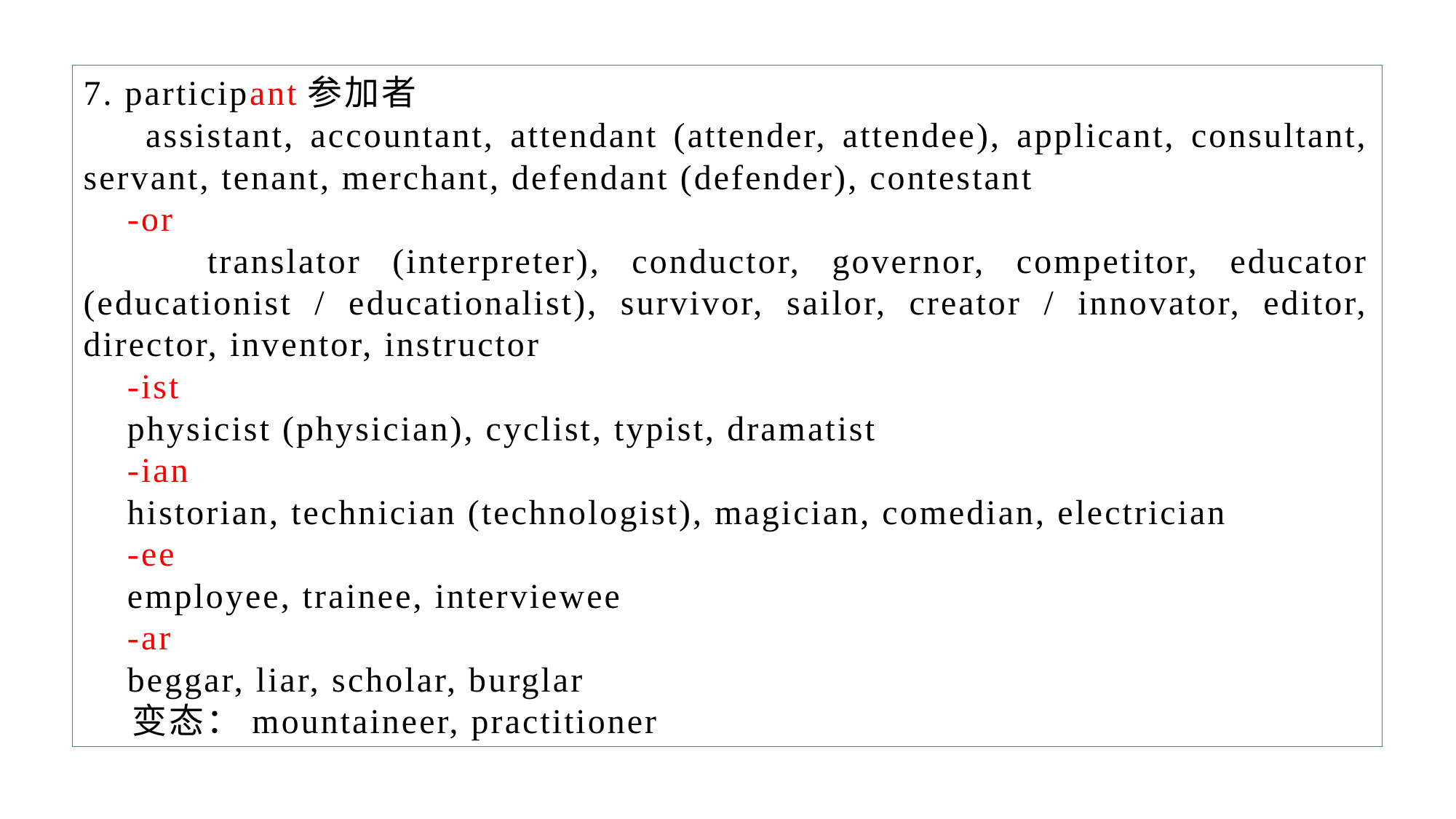

7. participant参加者
    assistant, accountant, attendant (attender, attendee), applicant, consultant, servant, tenant, merchant, defendant (defender), contestant
    -or
    translator (interpreter), conductor, governor, competitor, educator (educationist / educationalist), survivor, sailor, creator / innovator, editor, director, inventor, instructor
    -ist
    physicist (physician), cyclist, typist, dramatist
    -ian
    historian, technician (technologist), magician, comedian, electrician
    -ee
    employee, trainee, interviewee
    -ar
    beggar, liar, scholar, burglar
    变态：mountaineer, practitioner